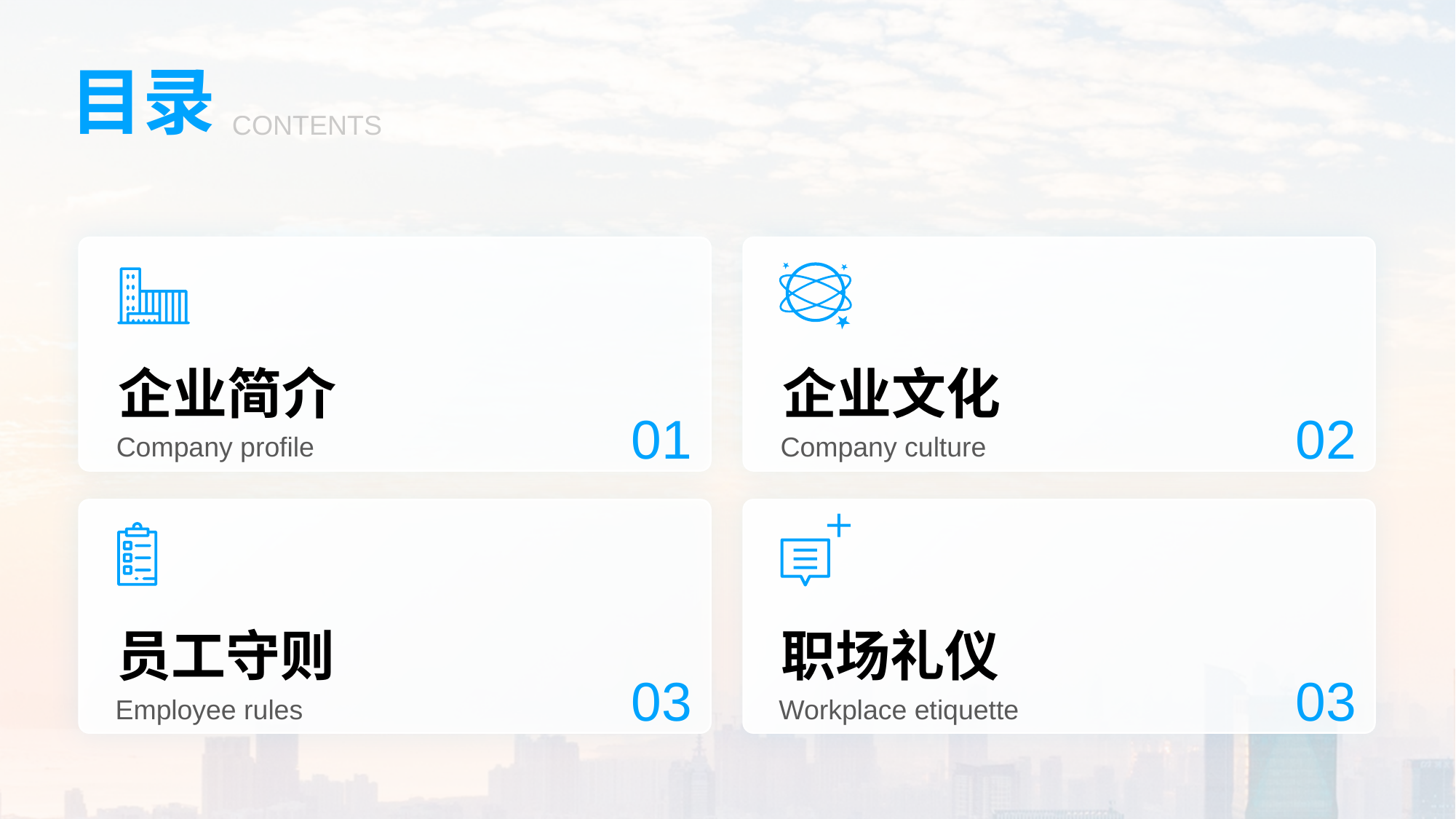

目录
CONTENTS

企业简介
企业文化
01
02
Company profile
Company culture

员工守则
职场礼仪
03
03
Workplace etiquette
Employee rules